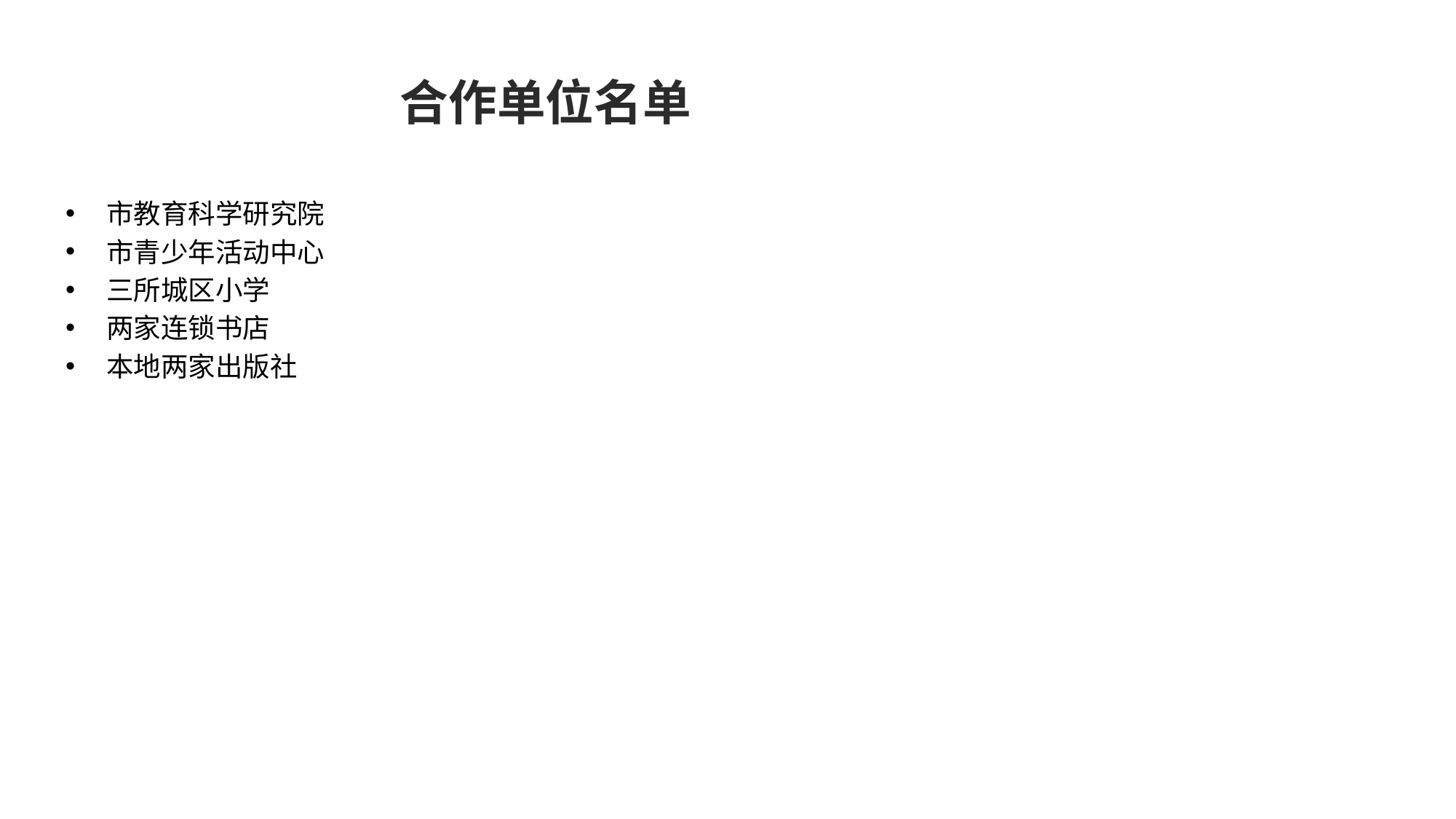

# 合作单位名单
市教育科学研究院
市青少年活动中心
三所城区小学
两家连锁书店
本地两家出版社